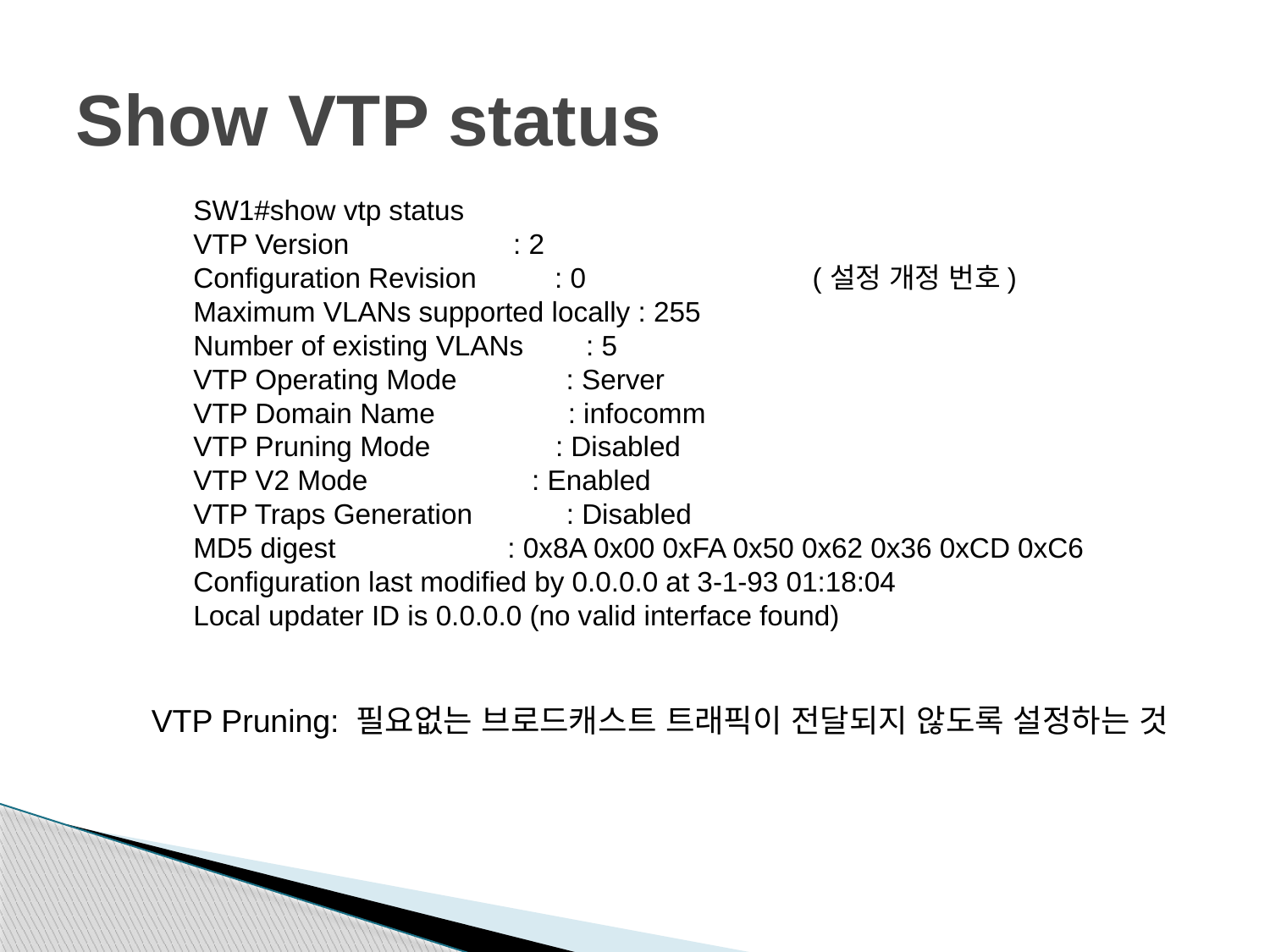

# Show VTP status
SW1#show vtp status
VTP Version                     : 2
Configuration Revision          : 0                             (설정 개정 번호)
Maximum VLANs supported locally : 255
Number of existing VLANs        : 5
VTP Operating Mode              : Server
VTP Domain Name                 : infocomm
VTP Pruning Mode                : Disabled
VTP V2 Mode                     : Enabled
VTP Traps Generation            : Disabled
MD5 digest                      : 0x8A 0x00 0xFA 0x50 0x62 0x36 0xCD 0xC6
Configuration last modified by 0.0.0.0 at 3-1-93 01:18:04
Local updater ID is 0.0.0.0 (no valid interface found)
VTP Pruning: 필요없는 브로드캐스트 트래픽이 전달되지 않도록 설정하는 것